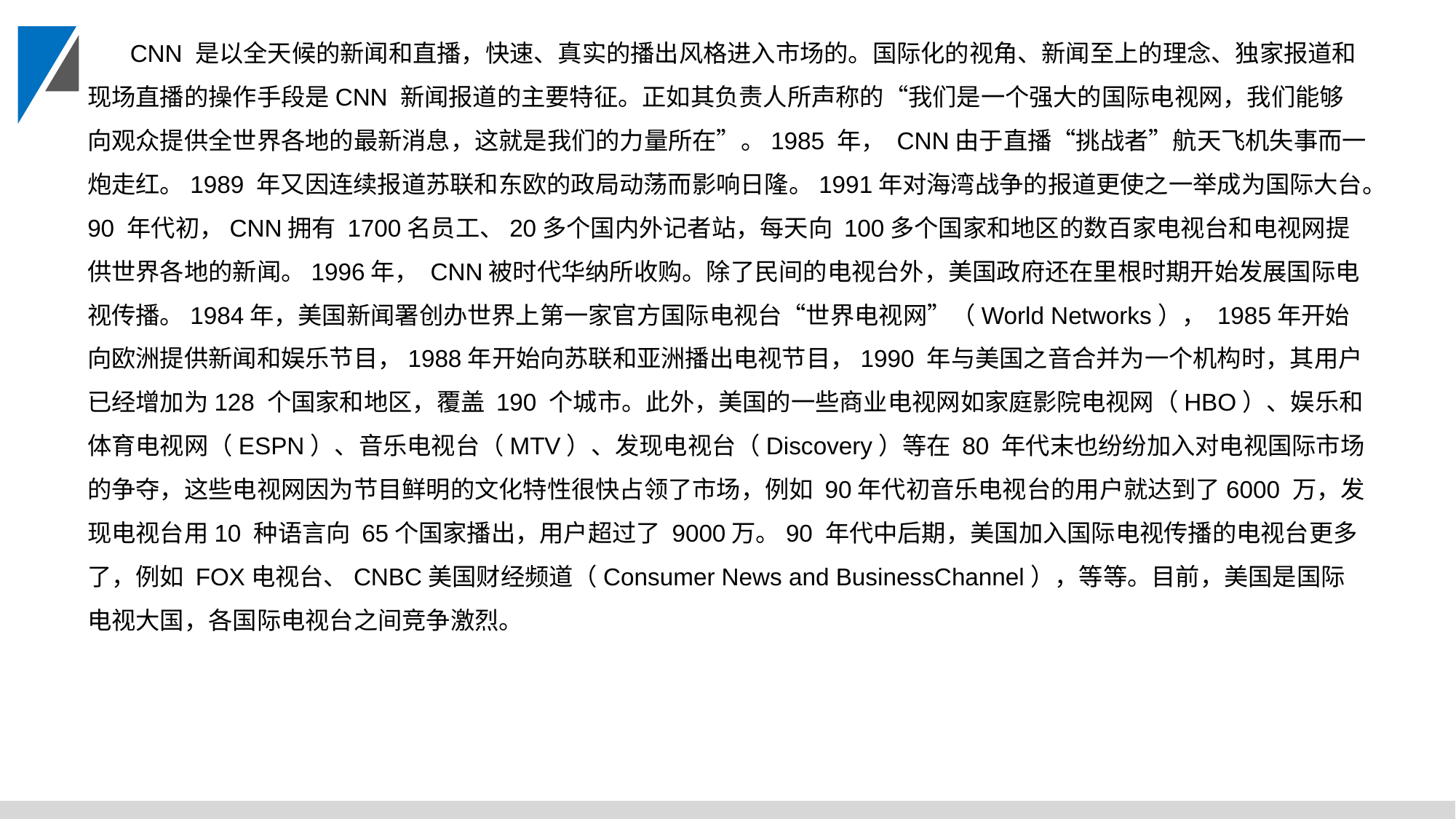

CNN 是以全天候的新闻和直播，快速、真实的播出风格进入市场的。国际化的视角、新闻至上的理念、独家报道和现场直播的操作手段是CNN 新闻报道的主要特征。正如其负责人所声称的“我们是一个强大的国际电视网，我们能够向观众提供全世界各地的最新消息，这就是我们的力量所在”。1985 年， CNN由于直播“挑战者”航天飞机失事而一炮走红。1989 年又因连续报道苏联和东欧的政局动荡而影响日隆。1991年对海湾战争的报道更使之一举成为国际大台。90 年代初，CNN拥有 1700名员工、20多个国内外记者站，每天向 100多个国家和地区的数百家电视台和电视网提供世界各地的新闻。1996年， CNN被时代华纳所收购。除了民间的电视台外，美国政府还在里根时期开始发展国际电视传播。1984年，美国新闻署创办世界上第一家官方国际电视台“世界电视网”（World Networks）， 1985年开始向欧洲提供新闻和娱乐节目，1988年开始向苏联和亚洲播出电视节目，1990 年与美国之音合并为一个机构时，其用户已经增加为128 个国家和地区，覆盖 190 个城市。此外，美国的一些商业电视网如家庭影院电视网（HBO）、娱乐和体育电视网（ESPN）、音乐电视台（MTV）、发现电视台（Discovery）等在 80 年代末也纷纷加入对电视国际市场的争夺，这些电视网因为节目鲜明的文化特性很快占领了市场，例如 90年代初音乐电视台的用户就达到了6000 万，发现电视台用10 种语言向 65个国家播出，用户超过了 9000万。90 年代中后期，美国加入国际电视传播的电视台更多了，例如 FOX电视台、CNBC美国财经频道（Consumer News and BusinessChannel），等等。目前，美国是国际电视大国，各国际电视台之间竞争激烈。